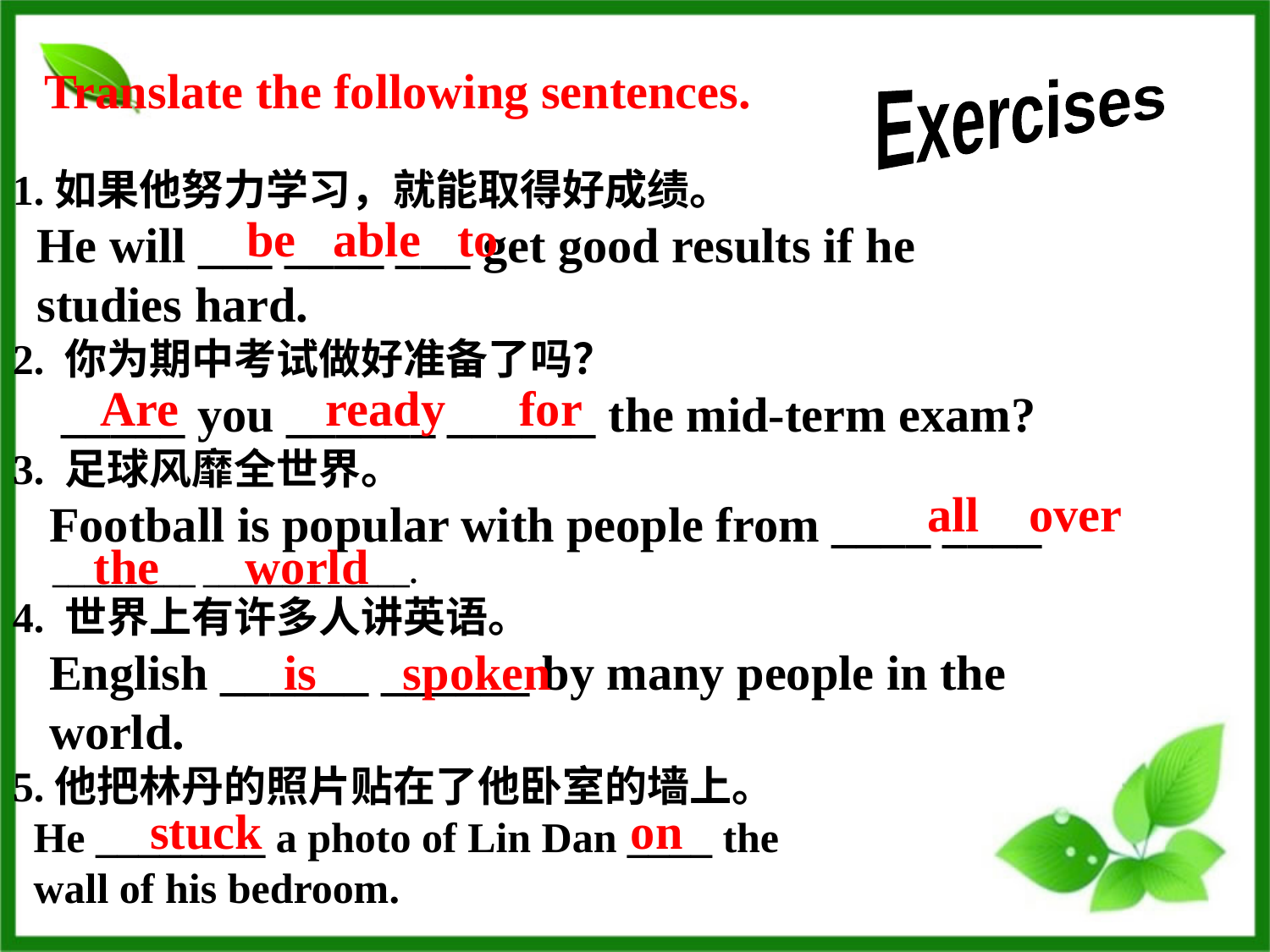

Translate the following sentences.
Exercises
1.如果他努力学习，就能取得好成绩。
  He will ___ ____ ___ get good results if he
  studies hard.
2. 你为期中考试做好准备了吗？
    _____ you ______ ______ the mid-term exam?
3. 足球风靡全世界。
   Football is popular with people from ____ ____
     _________ _____________.
4. 世界上有许多人讲英语。
   English ______ ______ by many people in the
   world.
5.他把林丹的照片贴在了他卧室的墙上。
  He ________ a photo of Lin Dan ____ the
  wall of his bedroom.
be   able   to
Are            ready      for
  all    over
   the       world
   is       spoken
stuck                              on